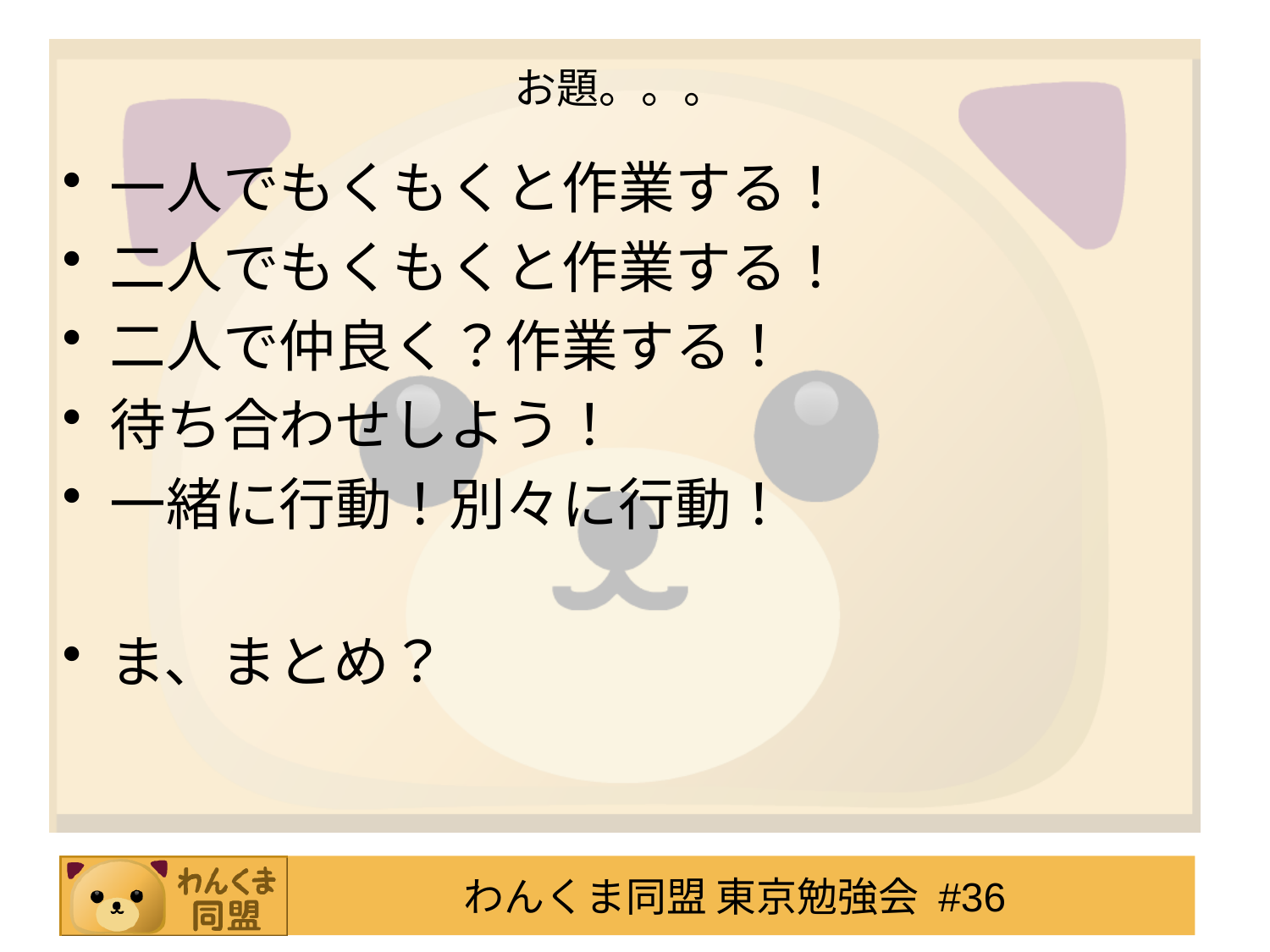

# お題。。。
一人でもくもくと作業する！
二人でもくもくと作業する！
二人で仲良く？作業する！
待ち合わせしよう！
一緒に行動！別々に行動！

ま、まとめ？